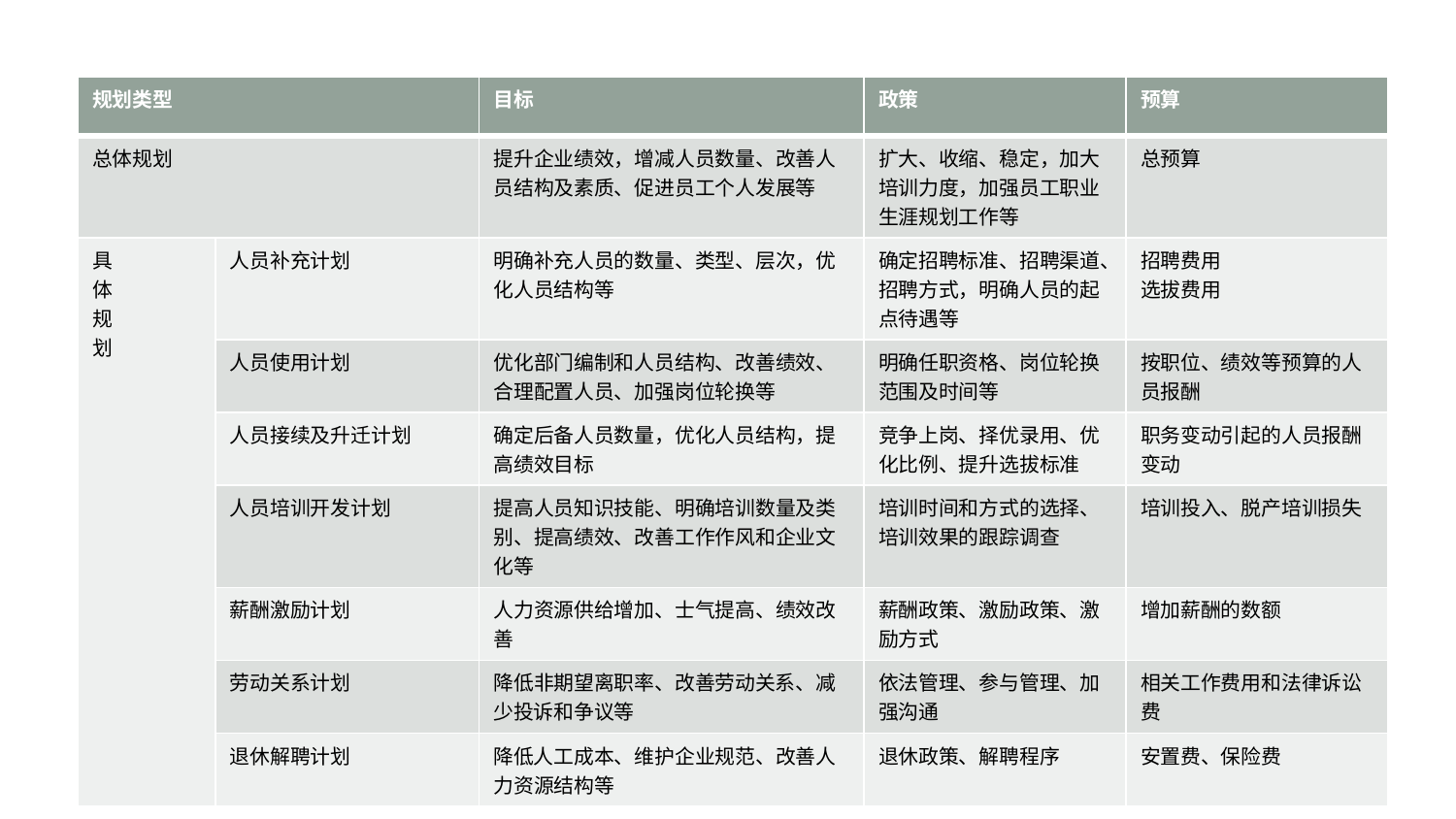

#
| 规划类型 |  | 目标 | 政策 | 预算 |
| --- | --- | --- | --- | --- |
| 总体规划 |  | 提升企业绩效，增减人员数量、改善人员结构及素质、促进员工个人发展等 | 扩大、收缩、稳定，加大培训力度，加强员工职业生涯规划工作等 | 总预算 |
| 具 体 规 划 | 人员补充计划 | 明确补充人员的数量、类型、层次，优化人员结构等 | 确定招聘标准、招聘渠道、招聘方式，明确人员的起点待遇等 | 招聘费用 选拔费用 |
|  | 人员使用计划 | 优化部门编制和人员结构、改善绩效、合理配置人员、加强岗位轮换等 | 明确任职资格、岗位轮换范围及时间等 | 按职位、绩效等预算的人员报酬 |
|  | 人员接续及升迁计划 | 确定后备人员数量，优化人员结构，提高绩效目标 | 竞争上岗、择优录用、优化比例、提升选拔标准 | 职务变动引起的人员报酬变动 |
|  | 人员培训开发计划 | 提高人员知识技能、明确培训数量及类别、提高绩效、改善工作作风和企业文化等 | 培训时间和方式的选择、培训效果的跟踪调查 | 培训投入、脱产培训损失 |
|  | 薪酬激励计划 | 人力资源供给增加、士气提高、绩效改善 | 薪酬政策、激励政策、激励方式 | 增加薪酬的数额 |
|  | 劳动关系计划 | 降低非期望离职率、改善劳动关系、减少投诉和争议等 | 依法管理、参与管理、加强沟通 | 相关工作费用和法律诉讼费 |
|  | 退休解聘计划 | 降低人工成本、维护企业规范、改善人力资源结构等 | 退休政策、解聘程序 | 安置费、保险费 |